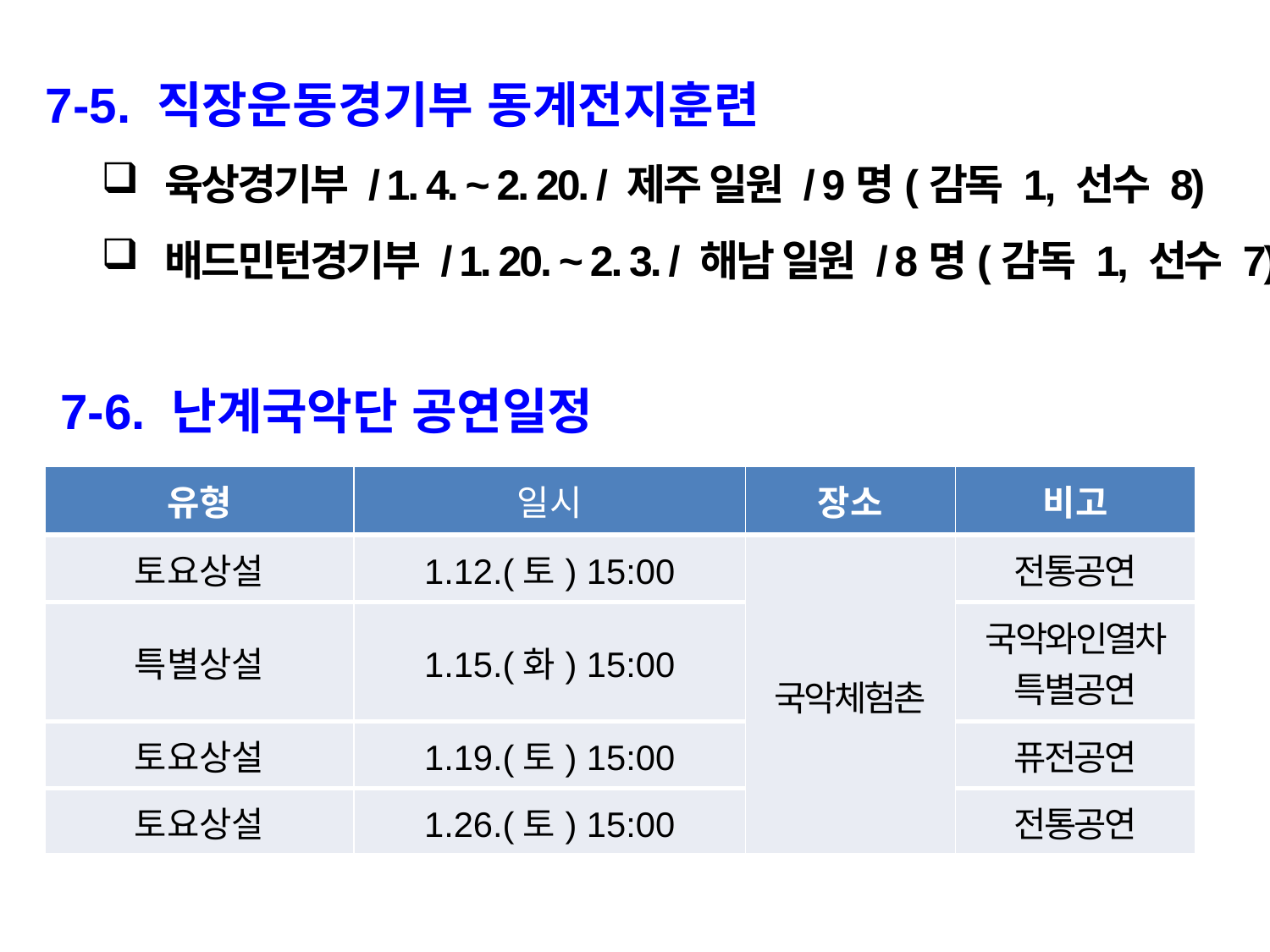

7-5. 직장운동경기부 동계전지훈련
육상경기부 / 1. 4. ~ 2. 20. / 제주 일원 / 9명(감독 1, 선수 8)
배드민턴경기부 / 1. 20. ~ 2. 3. / 해남 일원 / 8명(감독 1, 선수 7)
7-6. 난계국악단 공연일정

| 유형 | 일시 | 장소 | 비고 |
| --- | --- | --- | --- |
| 토요상설 | 1.12.(토) 15:00 | 국악체험촌 | 전통공연 |
| 특별상설 | 1.15.(화) 15:00 |  | 국악와인열차 특별공연 |
| 토요상설 | 1.19.(토) 15:00 |  | 퓨전공연 |
| 토요상설 | 1.26.(토) 15:00 |  | 전통공연 |